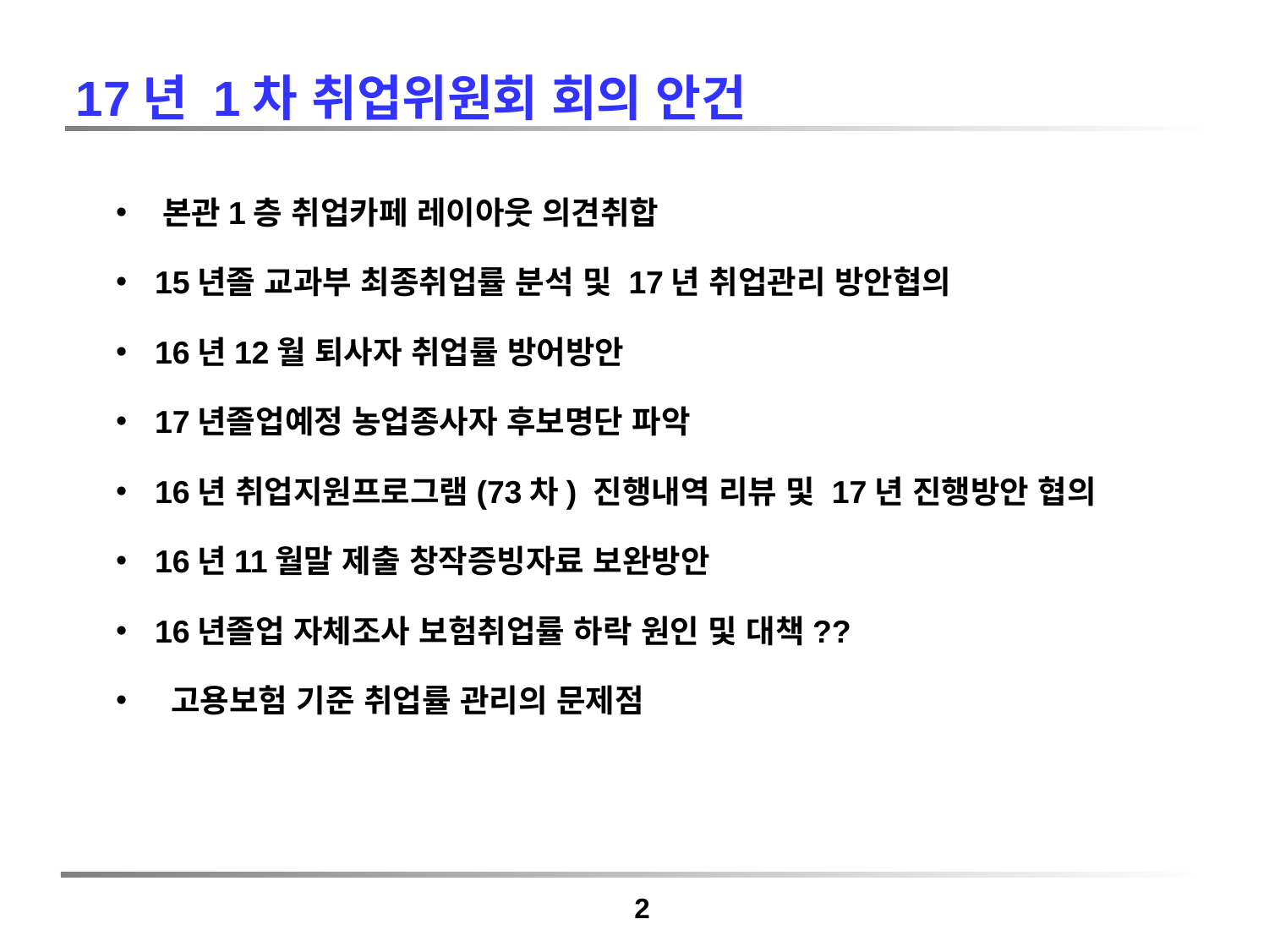

17년 1차 취업위원회 회의 안건
 본관1층 취업카페 레이아웃 의견취합
 15년졸 교과부 최종취업률 분석 및 17년 취업관리 방안협의
 16년12월 퇴사자 취업률 방어방안
 17년졸업예정 농업종사자 후보명단 파악
 16년 취업지원프로그램(73차) 진행내역 리뷰 및 17년 진행방안 협의
 16년11월말 제출 창작증빙자료 보완방안
 16년졸업 자체조사 보험취업률 하락 원인 및 대책??
  고용보험 기준 취업률 관리의 문제점
2